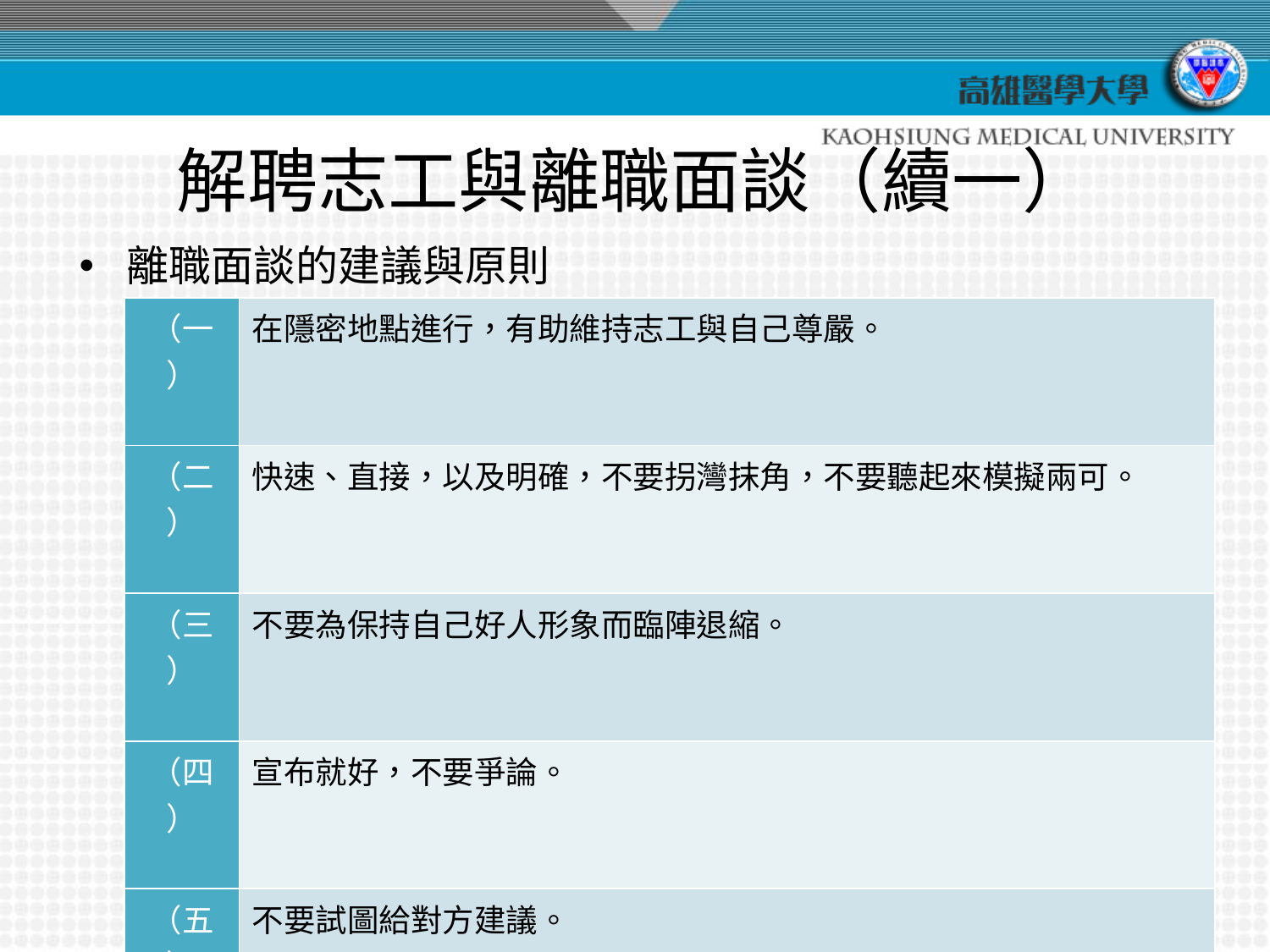

# 解聘志工與離職面談（續一）
離職面談的建議與原則
| （一） | 在隱密地點進行，有助維持志工與自己尊嚴。 |
| --- | --- |
| （二） | 快速、直接，以及明確，不要拐灣抹角，不要聽起來模擬兩可。 |
| （三） | 不要為保持自己好人形象而臨陣退縮。 |
| （四） | 宣布就好，不要爭論。 |
| （五） | 不要試圖給對方建議。 |
| （六） | 要能夠結束會面。 |
| （七） | 後續動作。寫一封信給志工重申解雇理由，並告知其他員工和志工。 |